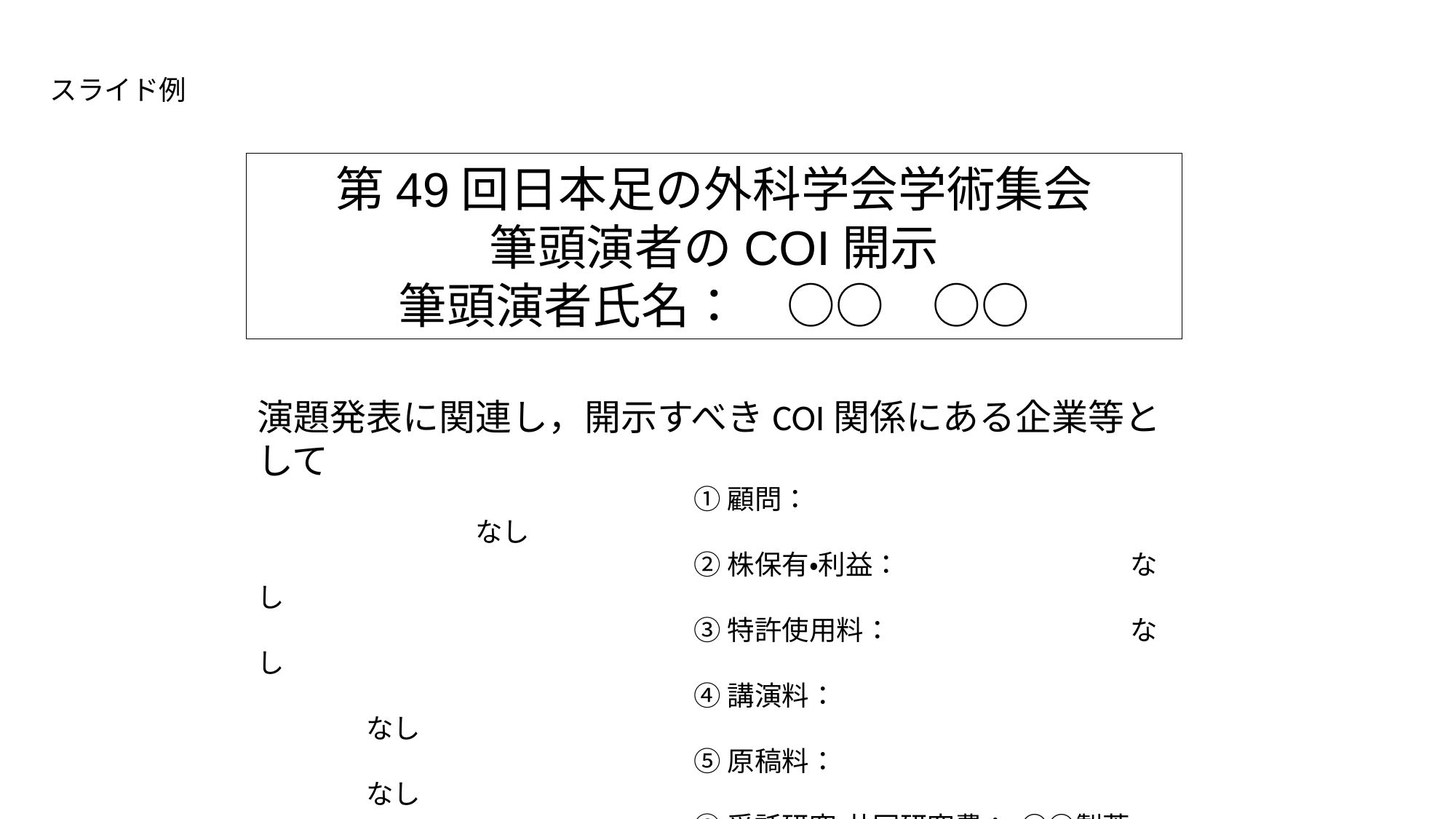

スライド例
第49回日本足の外科学会学術集会
筆頭演者のCOI開示
筆頭演者氏名：　○○　○○
演題発表に関連し，開示すべきCOI関係にある企業等として
				①顧問：					なし
				②株保有・利益：			なし
				③特許使用料：			なし
				④講演料：				なし
				⑤原稿料：				なし
				⑥受託研究・共同研究費：	○○製薬
				⑦奨学寄附金：	　　　　　　○○製薬
				⑧寄附講座所属：　　　　　　	あり（○○精機）
				⑨贈答品などの報酬：		なし